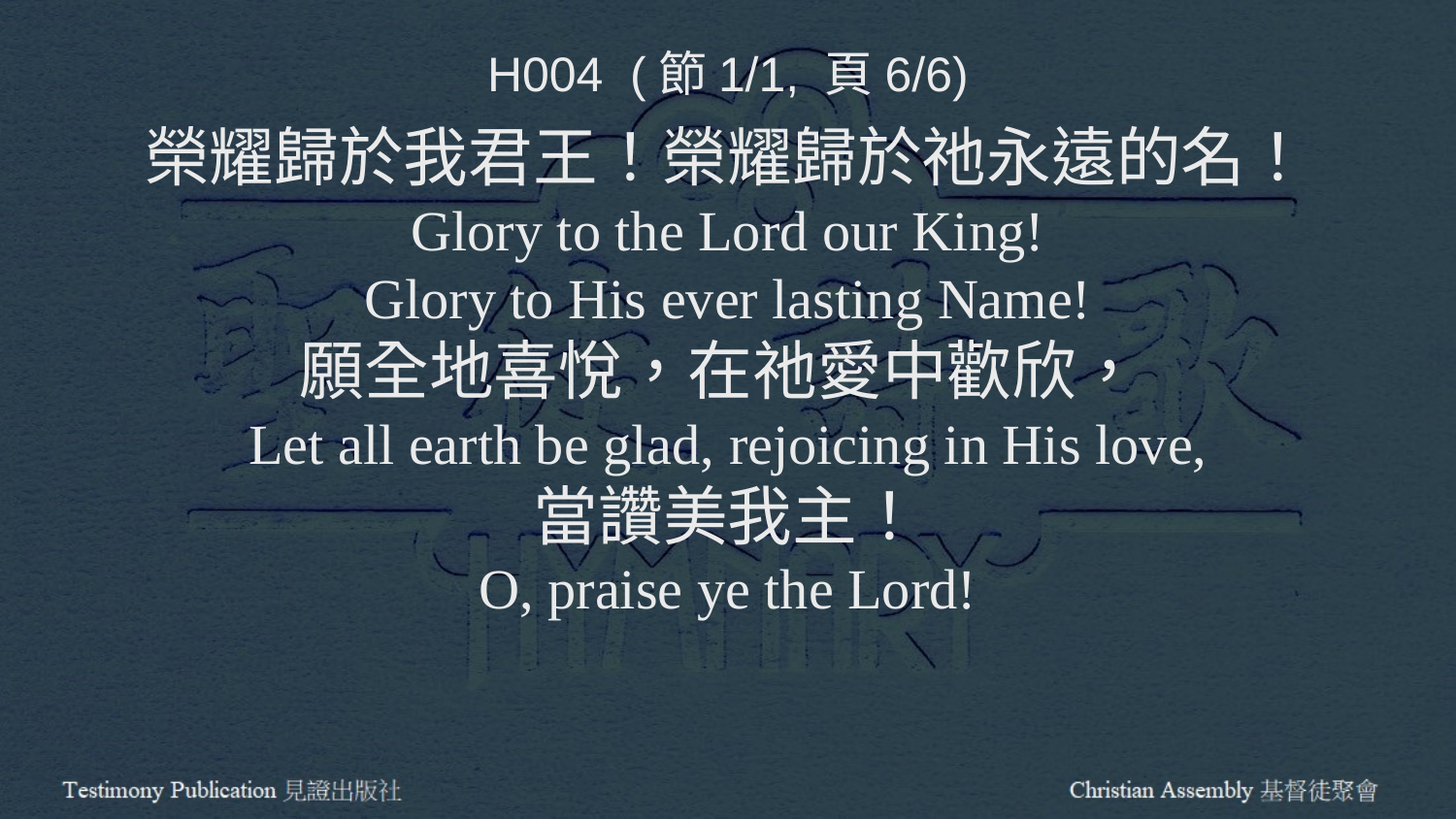

H004  (節1/1, 頁6/6)
榮耀歸於我君王！榮耀歸於祂永遠的名！
Glory to the Lord our King!
Glory to His ever lasting Name!
願全地喜悅，在祂愛中歡欣，
Let all earth be glad, rejoicing in His love,
當讚美我主！
O, praise ye the Lord!